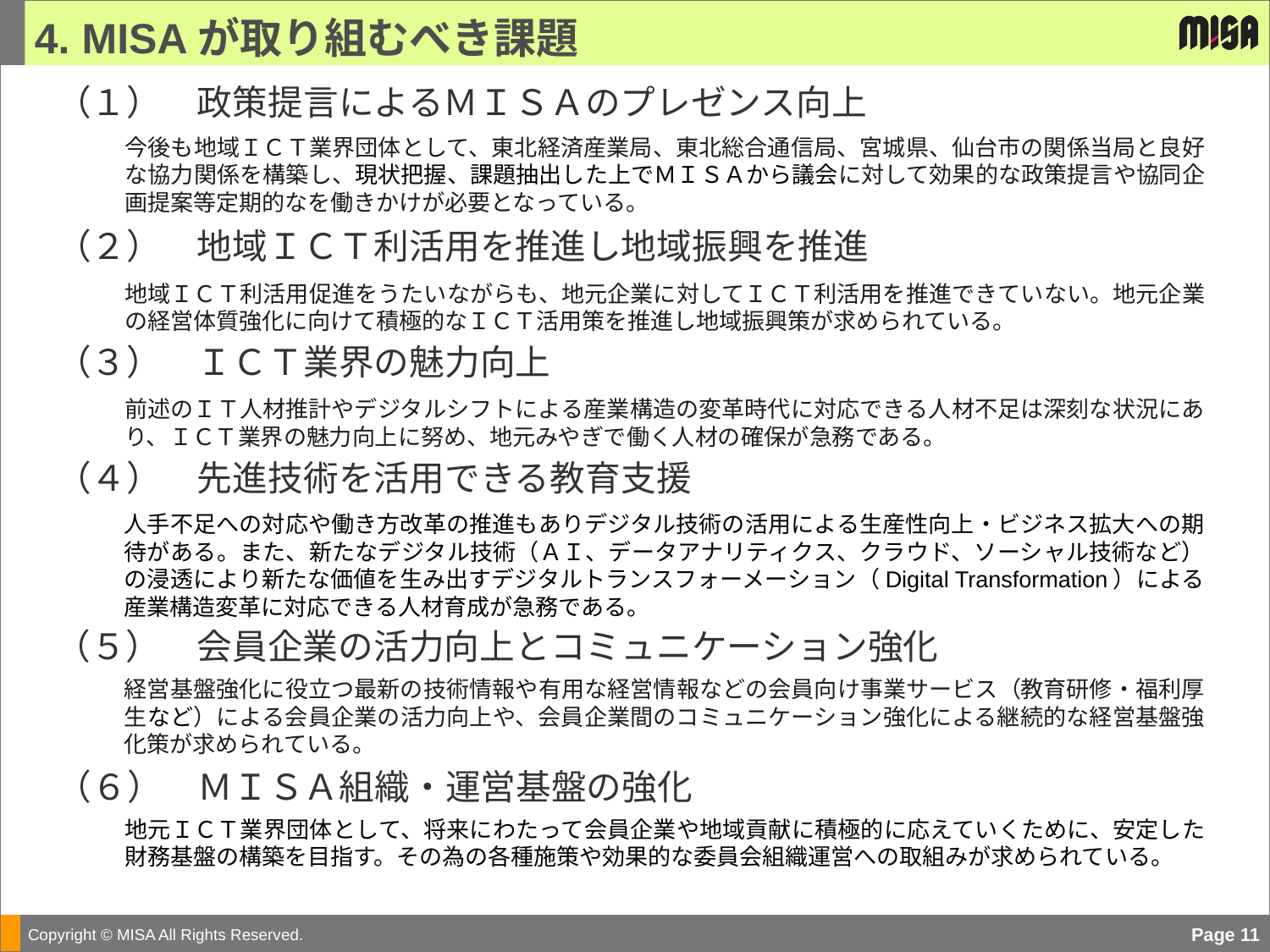

4. MISAが取り組むべき課題
（１）　政策提言によるＭＩＳＡのプレゼンス向上
今後も地域ＩＣＴ業界団体として、東北経済産業局、東北総合通信局、宮城県、仙台市の関係当局と良好な協力関係を構築し、現状把握、課題抽出した上でＭＩＳＡから議会に対して効果的な政策提言や協同企画提案等定期的なを働きかけが必要となっている。
（２）　地域ＩＣＴ利活用を推進し地域振興を推進
地域ＩＣＴ利活用促進をうたいながらも、地元企業に対してＩＣＴ利活用を推進できていない。地元企業の経営体質強化に向けて積極的なＩＣＴ活用策を推進し地域振興策が求められている。
（３）　ＩＣＴ業界の魅力向上
前述のＩＴ人材推計やデジタルシフトによる産業構造の変革時代に対応できる人材不足は深刻な状況にあり、ＩＣＴ業界の魅力向上に努め、地元みやぎで働く人材の確保が急務である。
（４）　先進技術を活用できる教育支援
人手不足への対応や働き方改革の推進もありデジタル技術の活用による生産性向上・ビジネス拡大への期待がある。また、新たなデジタル技術（ＡＩ、データアナリティクス、クラウド、ソーシャル技術など）の浸透により新たな価値を生み出すデジタルトランスフォーメーション（Digital Transformation）による産業構造変革に対応できる人材育成が急務である。
（５）　会員企業の活力向上とコミュニケーション強化
経営基盤強化に役立つ最新の技術情報や有用な経営情報などの会員向け事業サービス（教育研修・福利厚生など）による会員企業の活力向上や、会員企業間のコミュニケーション強化による継続的な経営基盤強化策が求められている。
（６）　ＭＩＳＡ組織・運営基盤の強化
地元ＩＣＴ業界団体として、将来にわたって会員企業や地域貢献に積極的に応えていくために、安定した財務基盤の構築を目指す。その為の各種施策や効果的な委員会組織運営への取組みが求められている。